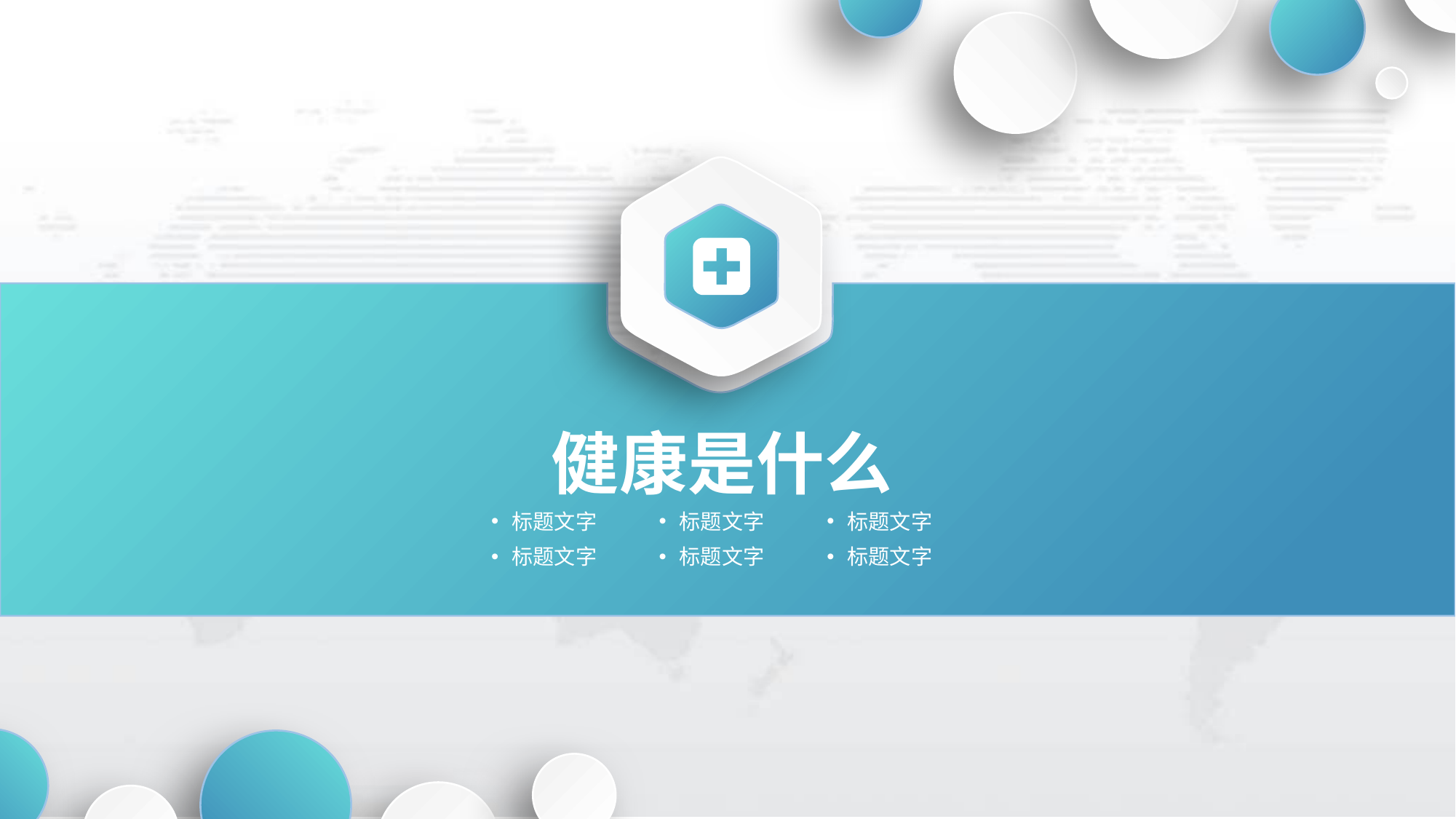

健康是什么
标题文字
标题文字
标题文字
标题文字
标题文字
标题文字